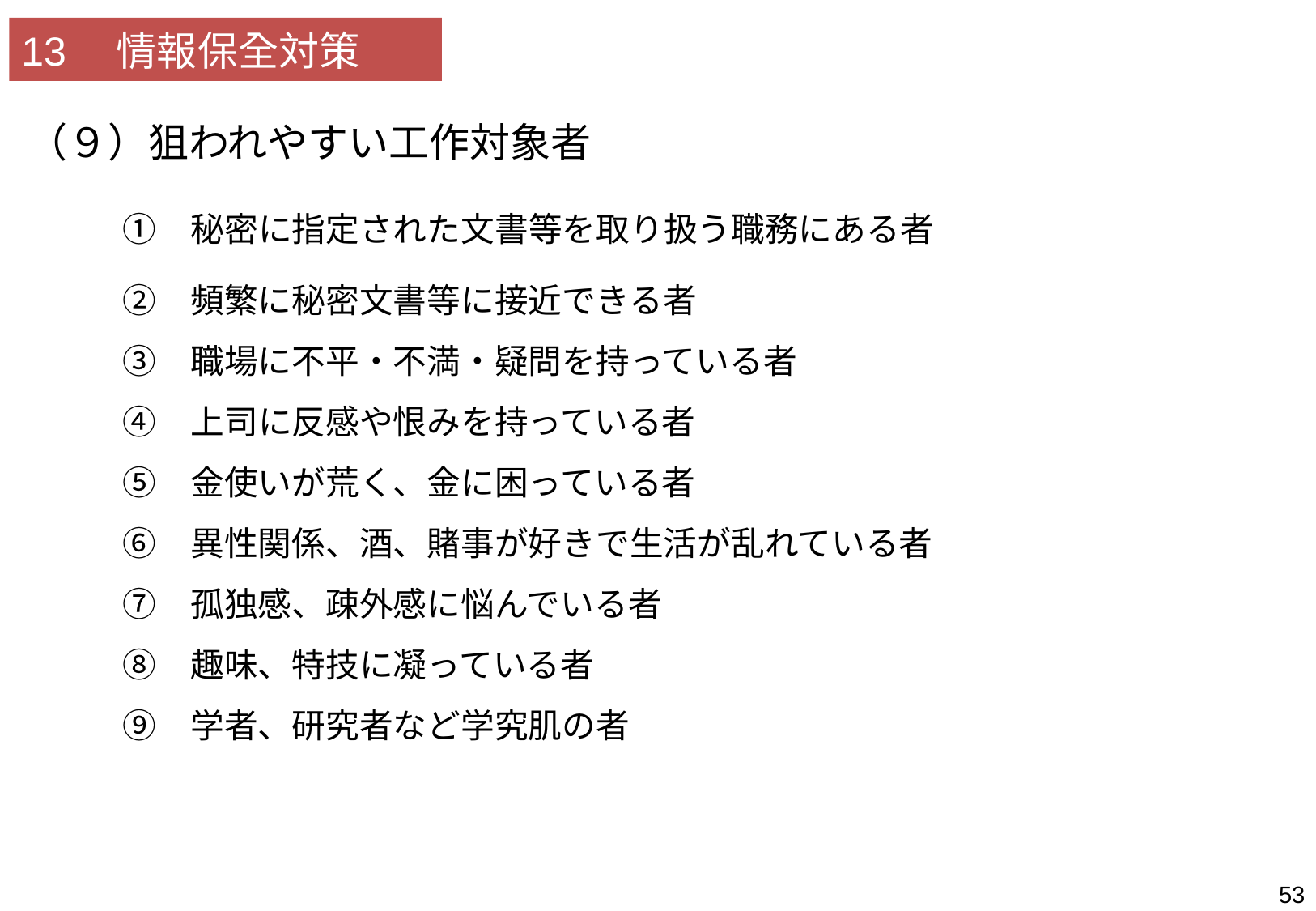

13　情報保全対策
（９）狙われやすい工作対象者
| 34 | カウンターインテリジェンス及び諸外国の事例を紹介した上で、隙のない勤務と私生活において慎重な行動をとることの重要性について記載されているか。 |
| --- | --- |
　①　秘密に指定された文書等を取り扱う職務にある者
　②　頻繁に秘密文書等に接近できる者
　③　職場に不平・不満・疑問を持っている者
　④　上司に反感や恨みを持っている者
　⑤　金使いが荒く、金に困っている者
　⑥　異性関係、酒、賭事が好きで生活が乱れている者
　⑦　孤独感、疎外感に悩んでいる者
　⑧　趣味、特技に凝っている者
　⑨　学者、研究者など学究肌の者
53